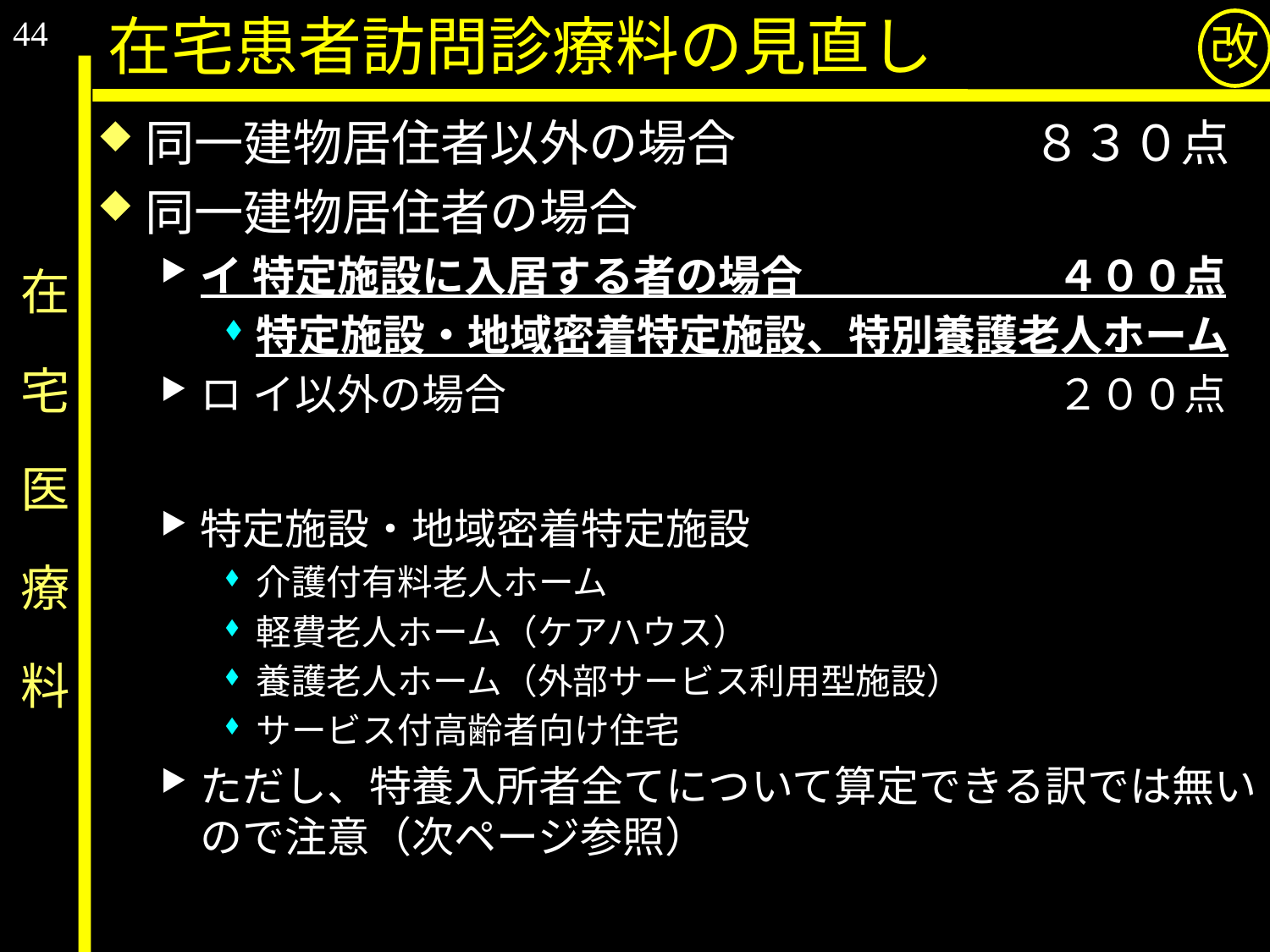

44
在宅患者訪問診療料の見直し
改

同一建物居住者以外の場合　　　　　　８３０点
同一建物居住者の場合
イ 特定施設に入居する者の場合　　　　　　４００点
特定施設・地域密着特定施設、特別養護老人ホーム
ロ イ以外の場合　　　　　　　　　　　　　２００点

特定施設・地域密着特定施設
介護付有料老人ホーム
軽費老人ホーム（ケアハウス）
養護老人ホーム（外部サービス利用型施設）
サービス付高齢者向け住宅
ただし、特養入所者全てについて算定できる訳では無いので注意（次ページ参照）
# 在　宅　医　療　料